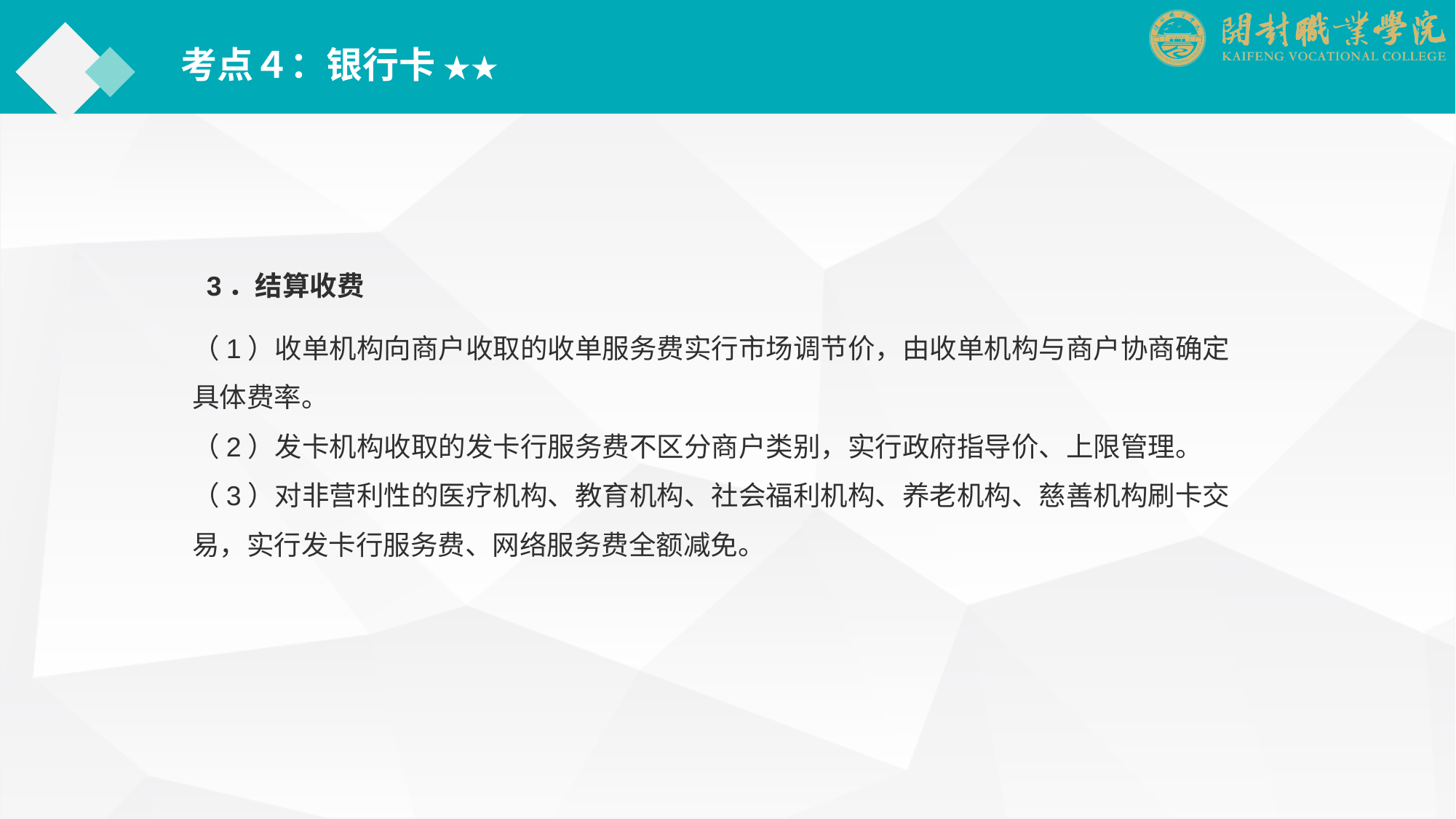

考点４：银行卡 ★★
3．结算收费
（1）收单机构向商户收取的收单服务费实行市场调节价，由收单机构与商户协商确定具体费率。
（2）发卡机构收取的发卡行服务费不区分商户类别，实行政府指导价、上限管理。
（3）对非营利性的医疗机构、教育机构、社会福利机构、养老机构、慈善机构刷卡交易，实行发卡行服务费、网络服务费全额减免。